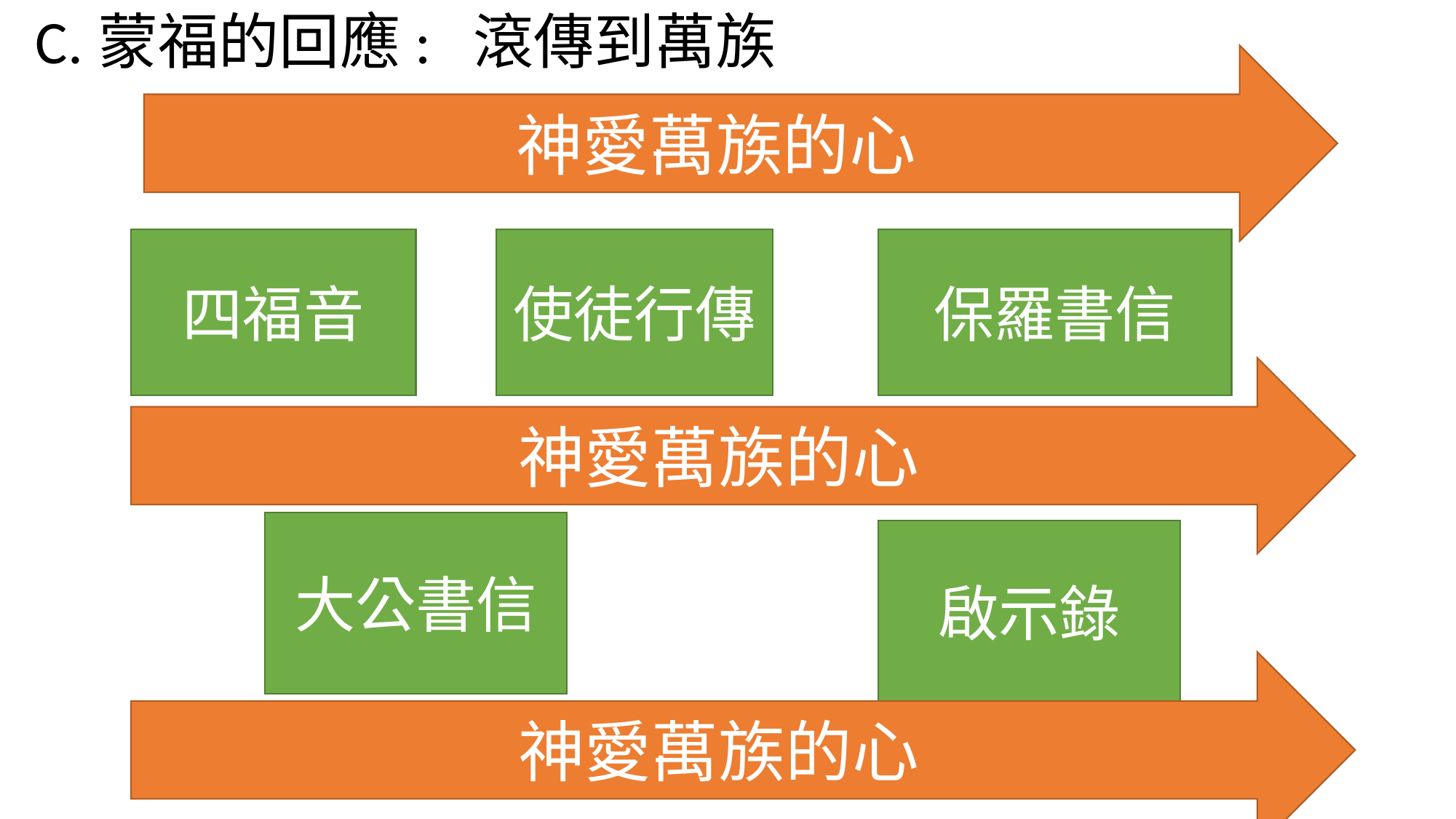

C.蒙福的回應:  滾傳到萬族
#
神愛萬族的心

四福音
使徒行傳
保羅書信
神愛萬族的心
大公書信
啟示錄
神愛萬族的心